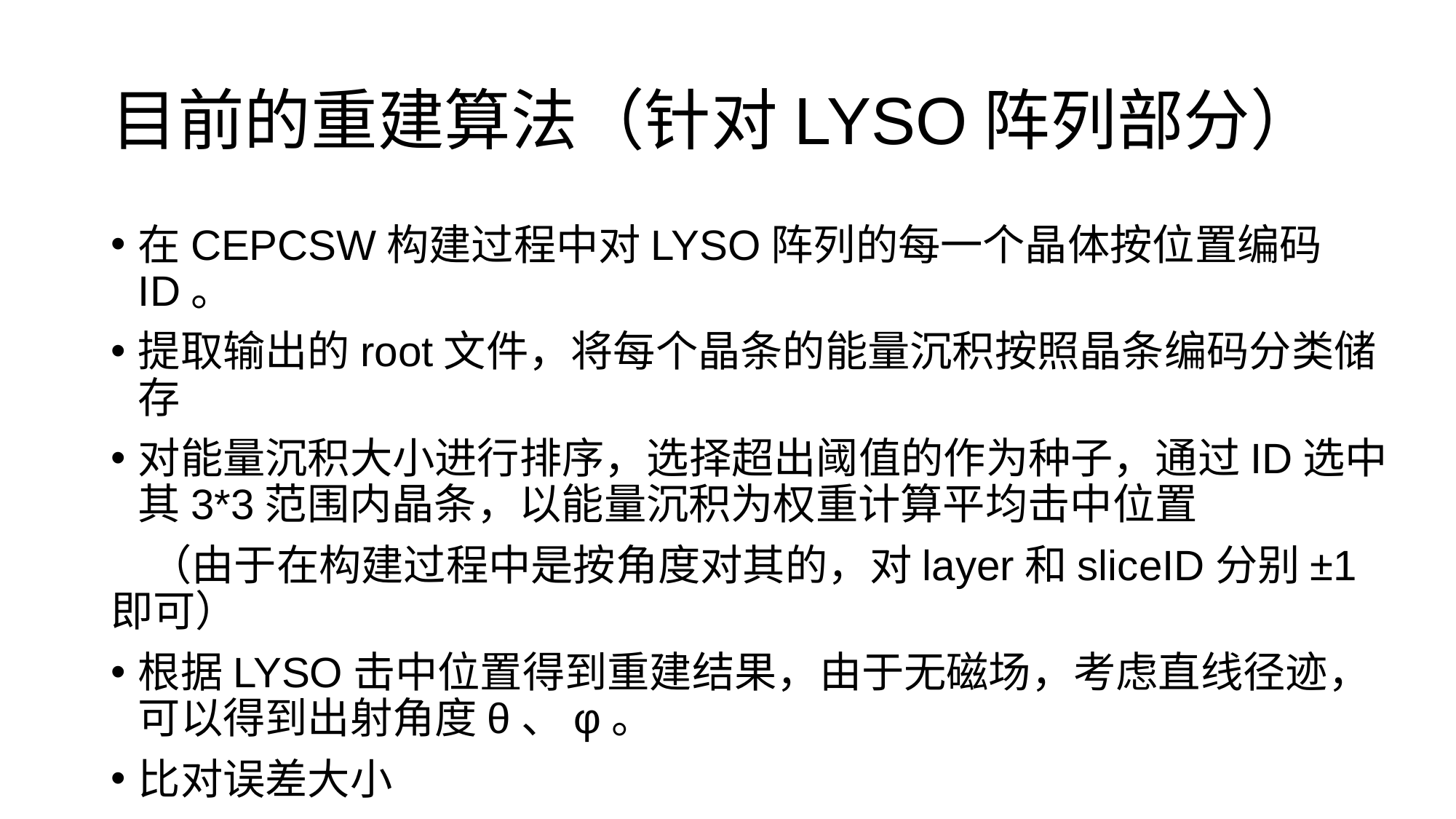

# 目前的重建算法（针对LYSO阵列部分）
在CEPCSW构建过程中对LYSO阵列的每一个晶体按位置编码ID。
提取输出的root文件，将每个晶条的能量沉积按照晶条编码分类储存
对能量沉积大小进行排序，选择超出阈值的作为种子，通过ID选中其3*3范围内晶条，以能量沉积为权重计算平均击中位置
   （由于在构建过程中是按角度对其的，对layer和sliceID分别±1即可）
根据LYSO击中位置得到重建结果，由于无磁场，考虑直线径迹，可以得到出射角度θ、φ。
比对误差大小